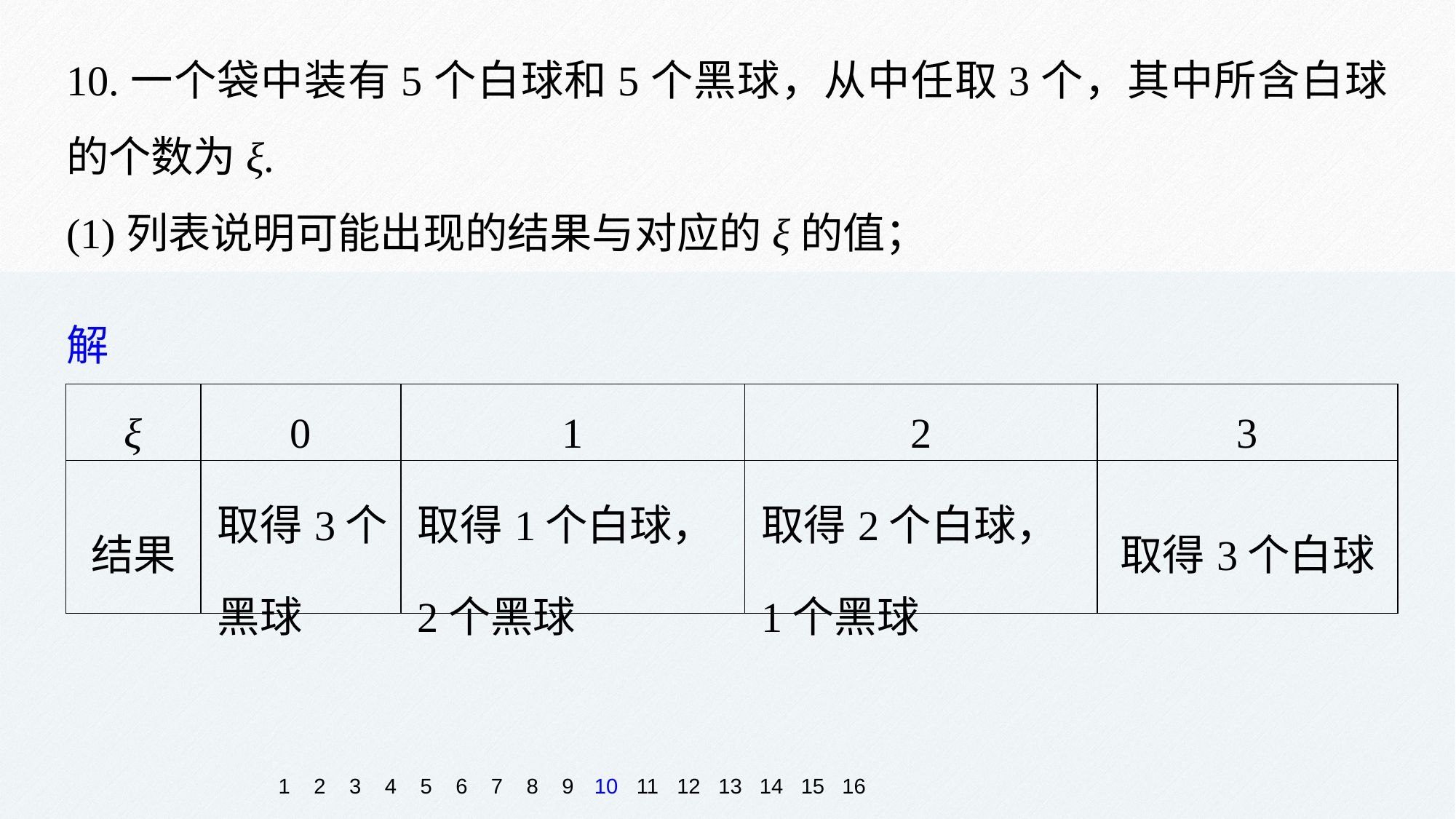

10.一个袋中装有5个白球和5个黑球，从中任取3个，其中所含白球的个数为ξ.
(1)列表说明可能出现的结果与对应的ξ的值；
解
| ξ | 0 | 1 | 2 | 3 |
| --- | --- | --- | --- | --- |
| 结果 | 取得3个黑球 | 取得1个白球，2个黑球 | 取得2个白球，1个黑球 | 取得3个白球 |
1
2
3
4
5
6
7
8
9
10
11
12
13
14
15
16